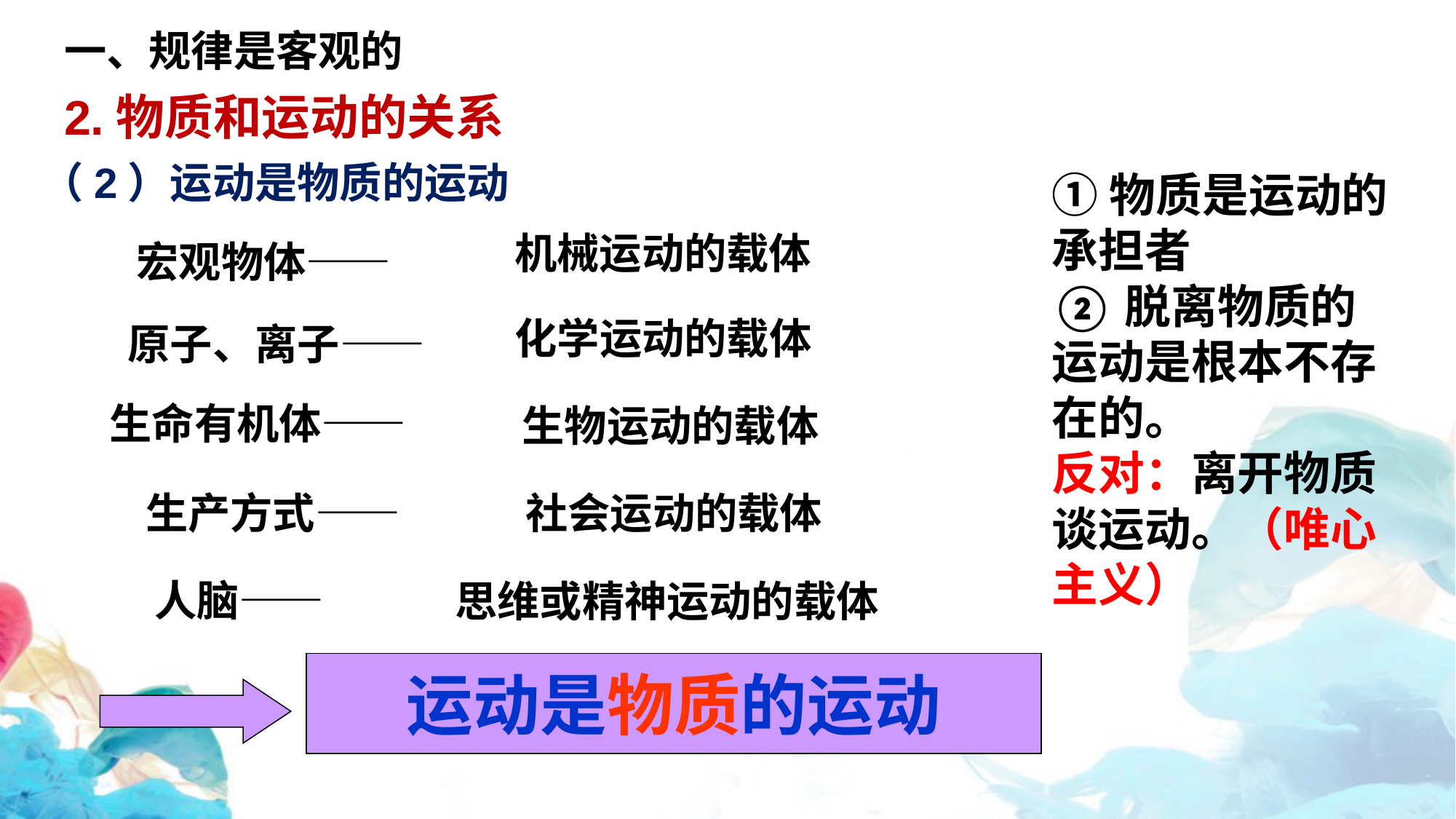

一、规律是客观的
2.物质和运动的关系
（2）运动是物质的运动
①物质是运动的承担者
②脱离物质的运动是根本不存在的。
反对：离开物质谈运动。（唯心主义）
机械运动的载体
宏观物体——
化学运动的载体
原子、离子——
生命有机体——
生物运动的载体
生产方式——
社会运动的载体
人脑——
思维或精神运动的载体
运动是物质的运动